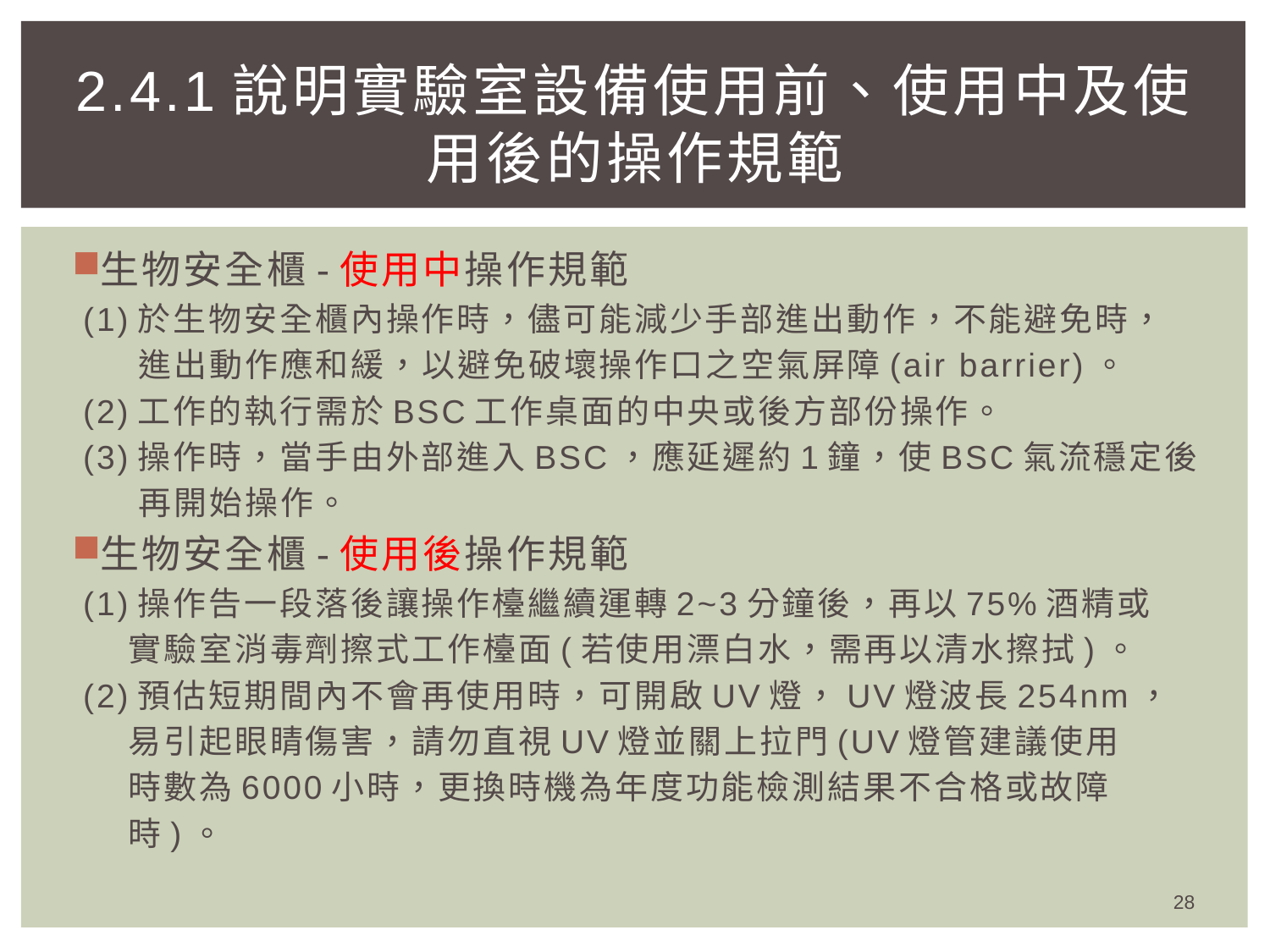

# 2.4.1說明實驗室設備使用前、使用中及使用後的操作規範
生物安全櫃-使用中操作規範
 (1)於生物安全櫃內操作時，儘可能減少手部進出動作，不能避免時，
      進出動作應和緩，以避免破壞操作口之空氣屏障(air barrier)。
 (2)工作的執行需於BSC工作桌面的中央或後方部份操作。
 (3)操作時，當手由外部進入BSC，應延遲約1鐘，使BSC氣流穩定後
      再開始操作。
生物安全櫃-使用後操作規範
 (1)操作告一段落後讓操作檯繼續運轉2~3分鐘後，再以75%酒精或
     實驗室消毒劑擦式工作檯面(若使用漂白水，需再以清水擦拭)。
 (2)預估短期間內不會再使用時，可開啟UV燈，UV燈波長254nm，
     易引起眼睛傷害，請勿直視UV燈並關上拉門(UV燈管建議使用
     時數為6000小時，更換時機為年度功能檢測結果不合格或故障
     時)。

28